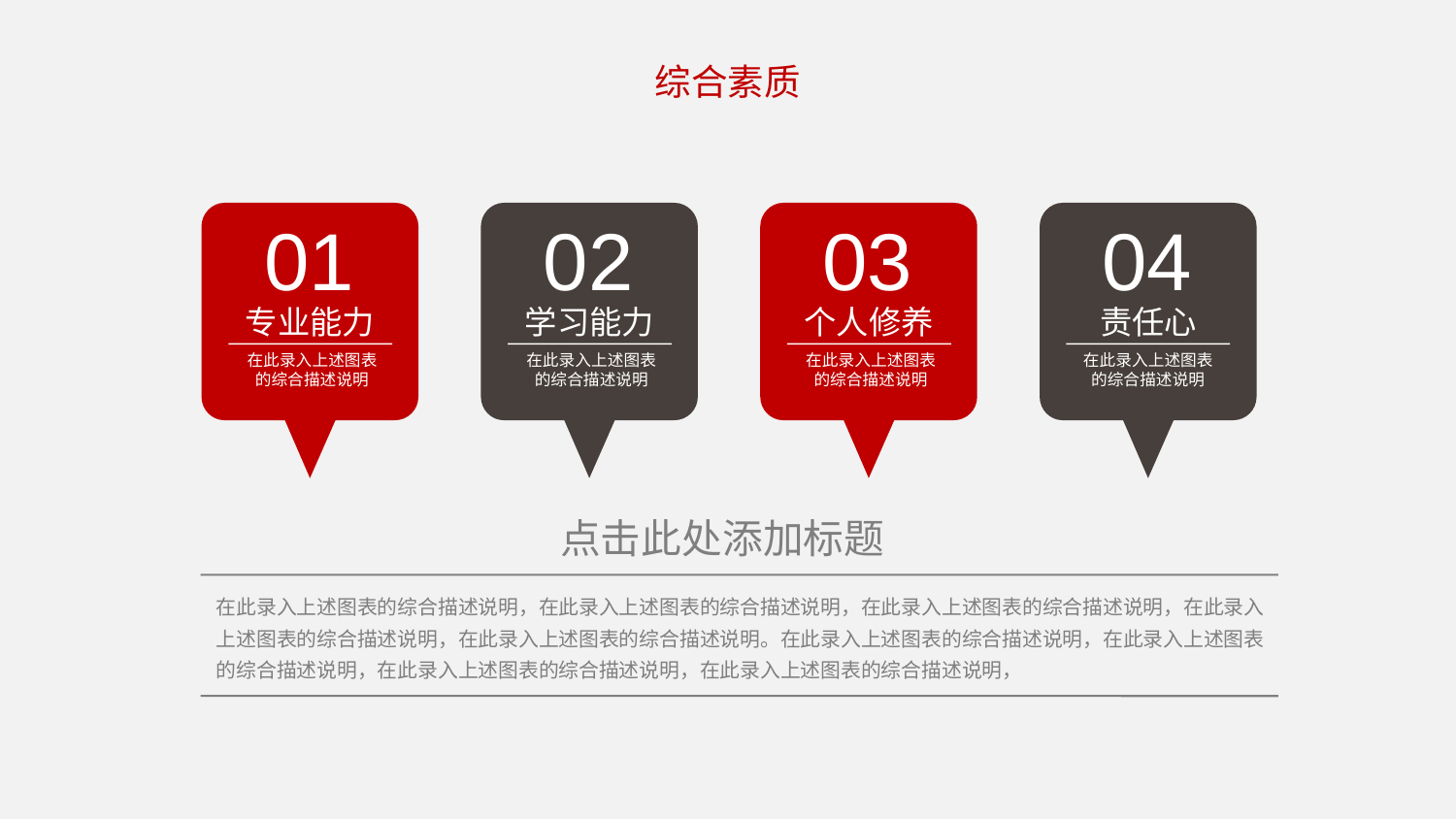

综合素质

01
02
03
04
专业能力
学习能力
个人修养
责任心
在此录入上述图表的综合描述说明
在此录入上述图表的综合描述说明
在此录入上述图表的综合描述说明
在此录入上述图表的综合描述说明

点击此处添加标题

在此录入上述图表的综合描述说明，在此录入上述图表的综合描述说明，在此录入上述图表的综合描述说明，在此录入上述图表的综合描述说明，在此录入上述图表的综合描述说明。在此录入上述图表的综合描述说明，在此录入上述图表的综合描述说明，在此录入上述图表的综合描述说明，在此录入上述图表的综合描述说明，